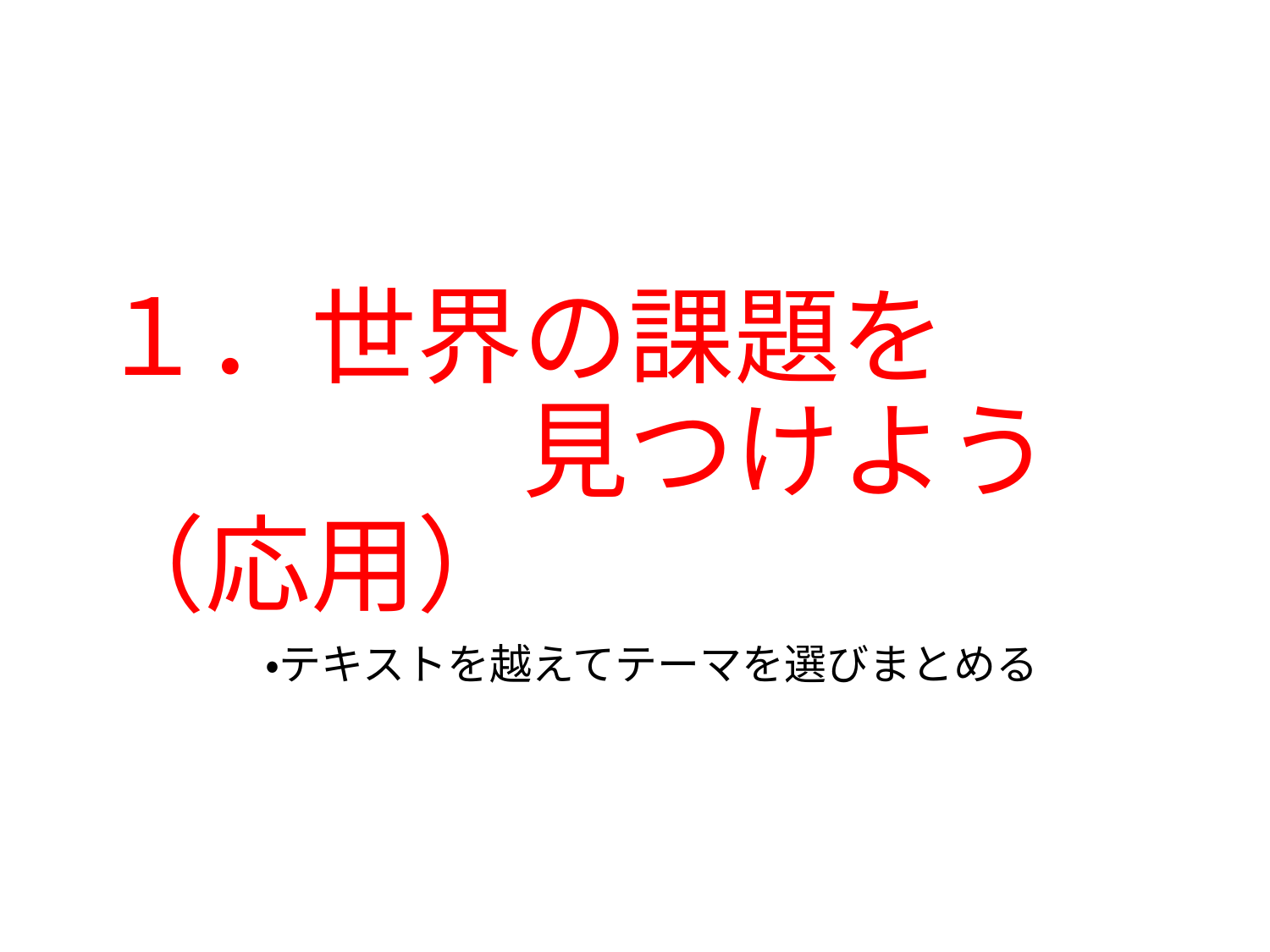

# １．世界の課題を 　　　　見つけよう（応用）
・テキストを越えてテーマを選びまとめる